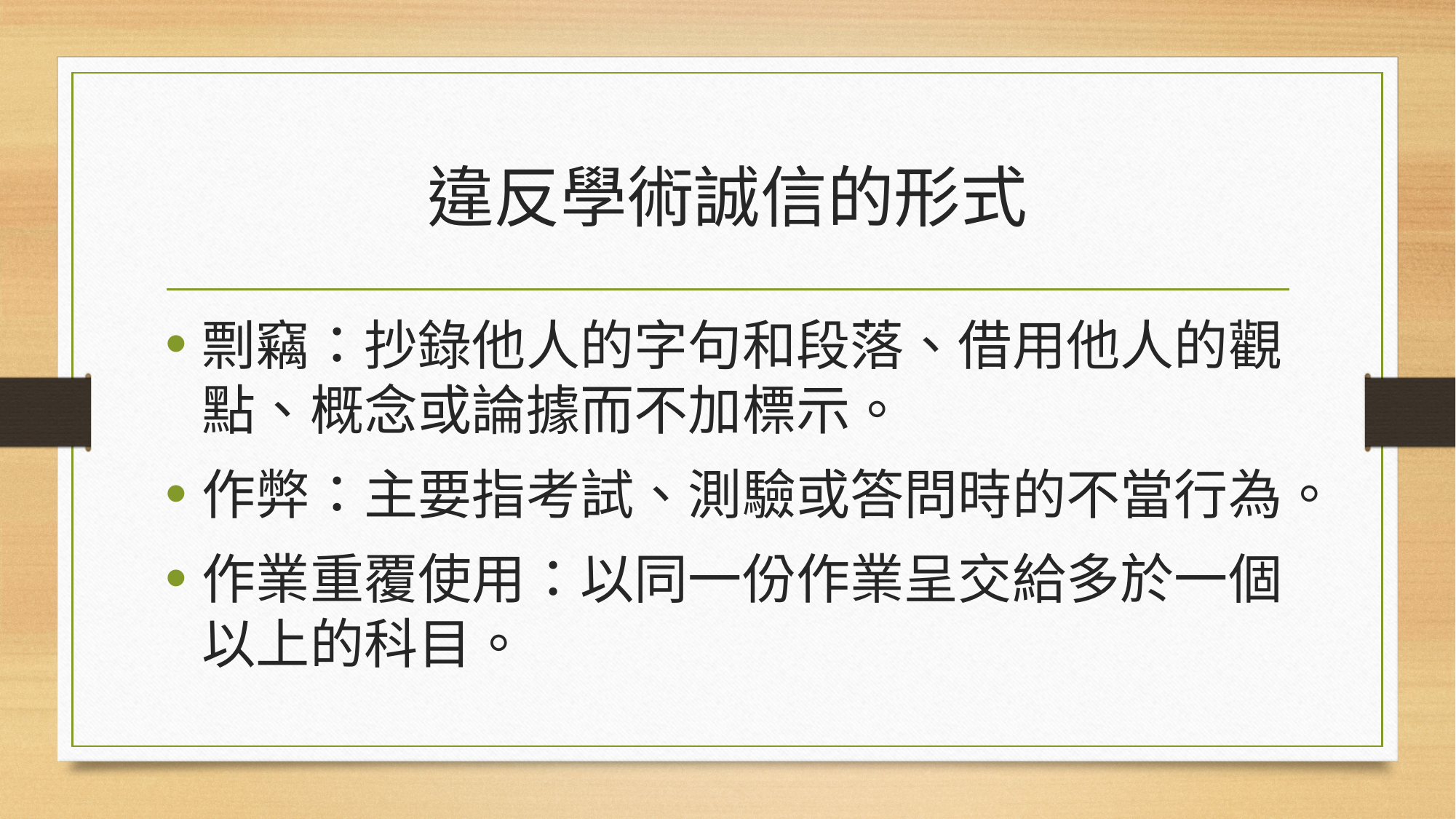

# 違反學術誠信的形式
剽竊：抄錄他人的字句和段落、借用他人的觀點、概念或論據而不加標示。
作弊：主要指考試、測驗或答問時的不當行為。
作業重覆使用：以同一份作業呈交給多於一個以上的科目。